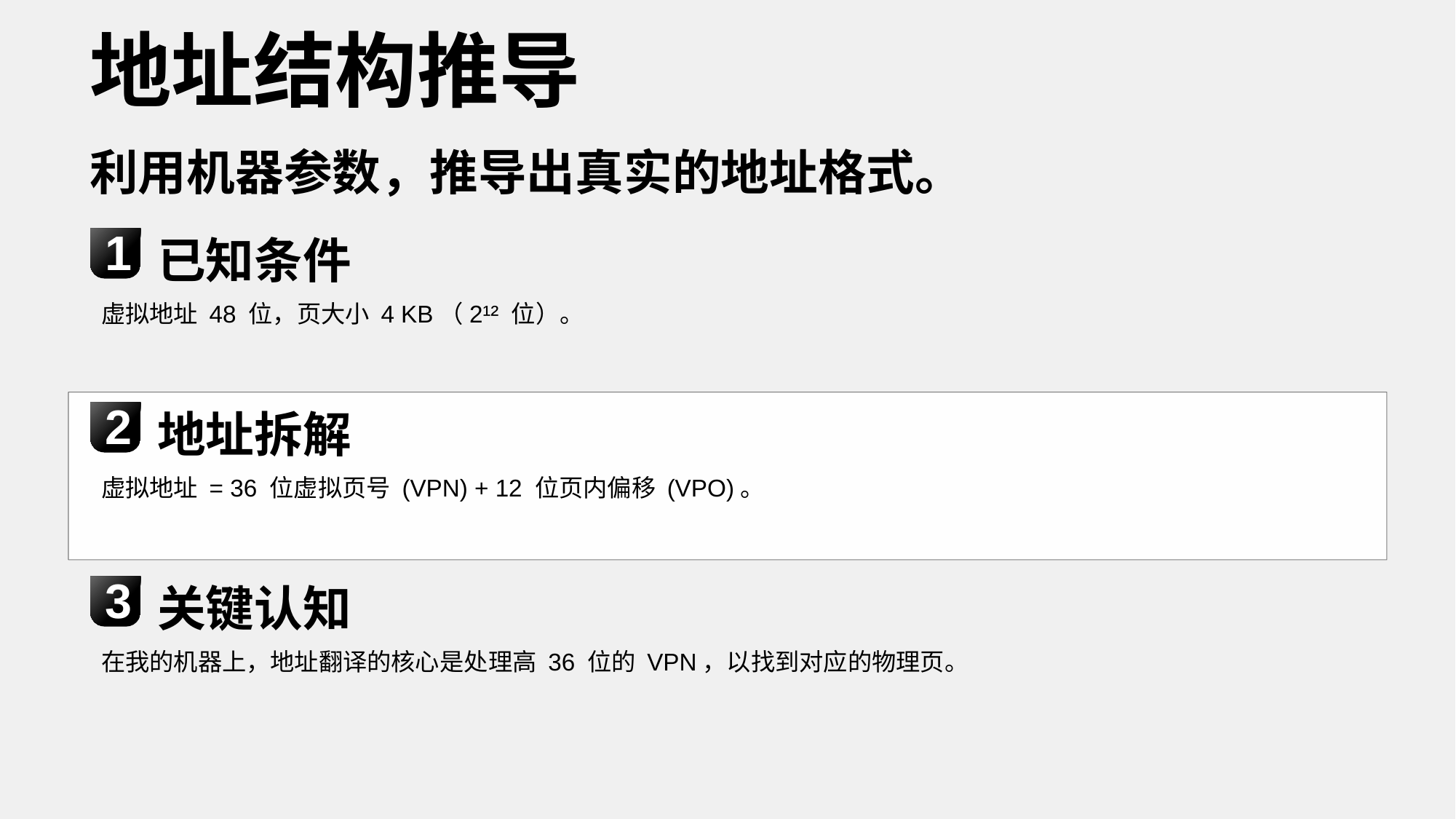

地址结构推导
利用机器参数，推导出真实的地址格式。
已知条件
1
虚拟地址 48 位，页大小 4 KB（2¹² 位）。

地址拆解
2
虚拟地址 = 36 位虚拟页号 (VPN) + 12 位页内偏移 (VPO)。
关键认知
3
在我的机器上，地址翻译的核心是处理高 36 位的 VPN，以找到对应的物理页。